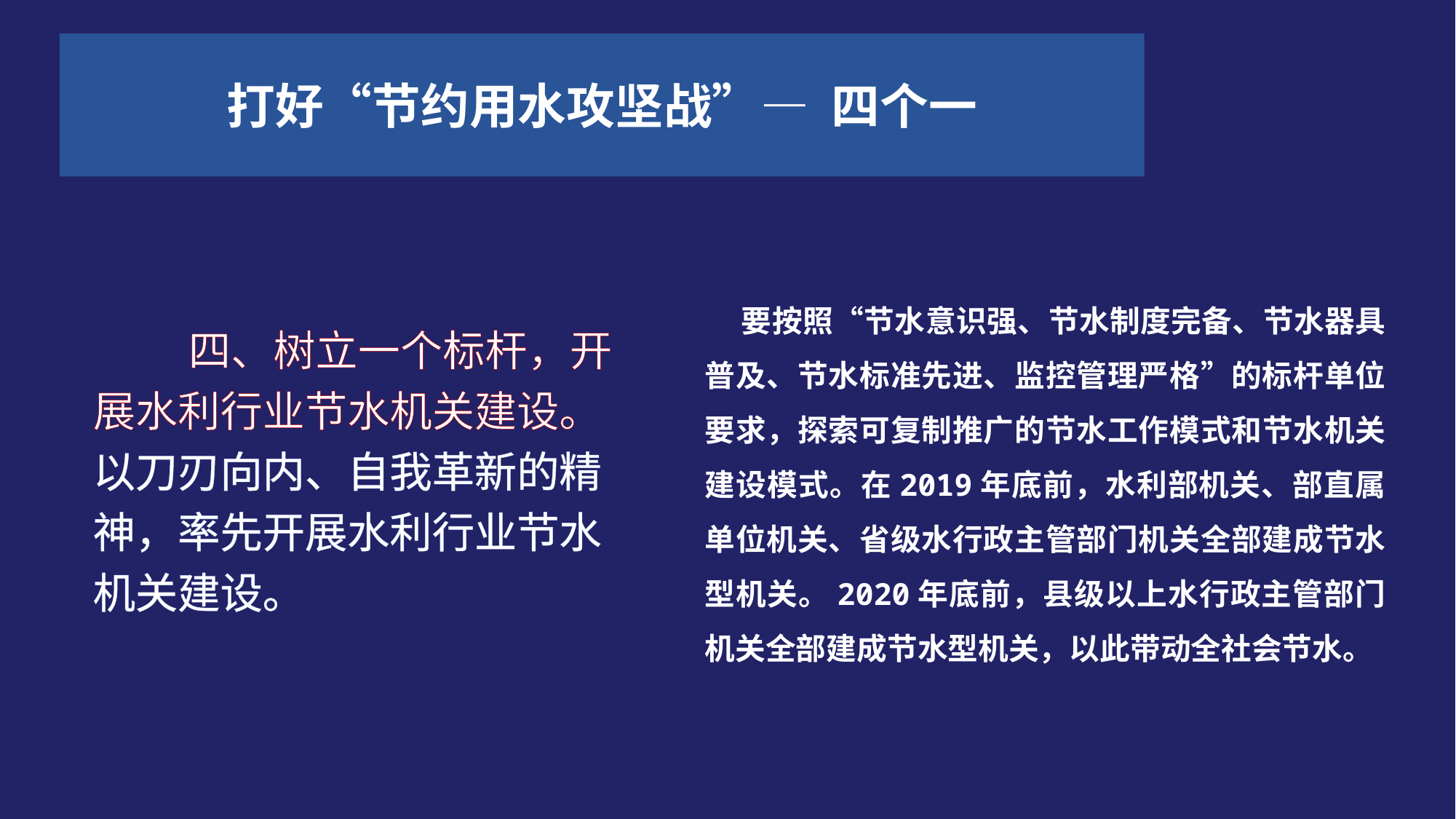

打好“节约用水攻坚战”—  四个一
    要按照“节水意识强、节水制度完备、节水器具普及、节水标准先进、监控管理严格”的标杆单位要求，探索可复制推广的节水工作模式和节水机关建设模式。在2019年底前，水利部机关、部直属单位机关、省级水行政主管部门机关全部建成节水型机关。2020年底前，县级以上水行政主管部门机关全部建成节水型机关，以此带动全社会节水。

         四、树立一个标杆，开展水利行业节水机关建设。以刀刃向内、自我革新的精神，率先开展水利行业节水机关建设。